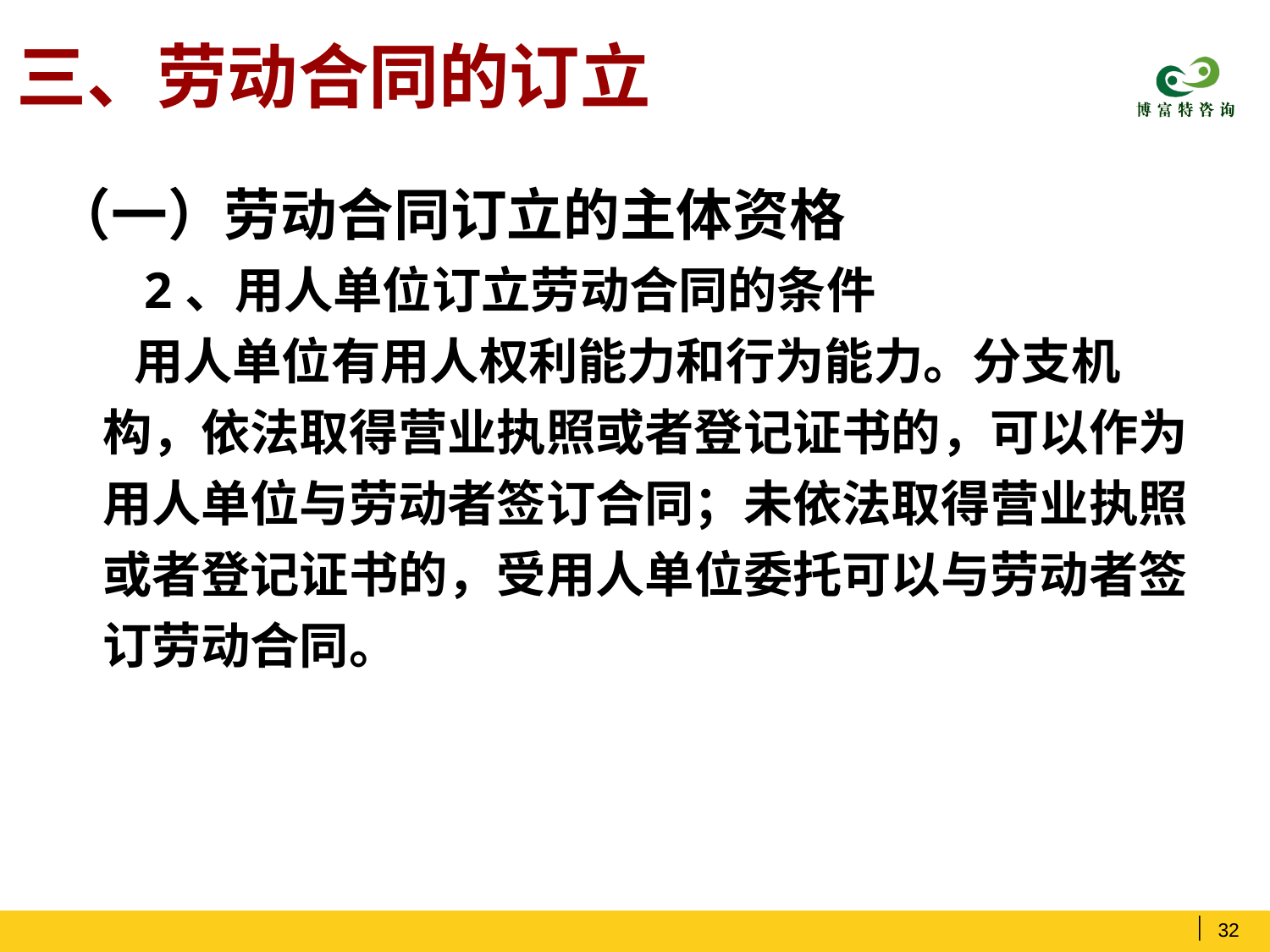

# 三、劳动合同的订立
（一）劳动合同订立的主体资格
   2、用人单位订立劳动合同的条件
      用人单位有用人权利能力和行为能力。分支机构，依法取得营业执照或者登记证书的，可以作为用人单位与劳动者签订合同；未依法取得营业执照或者登记证书的，受用人单位委托可以与劳动者签订劳动合同。